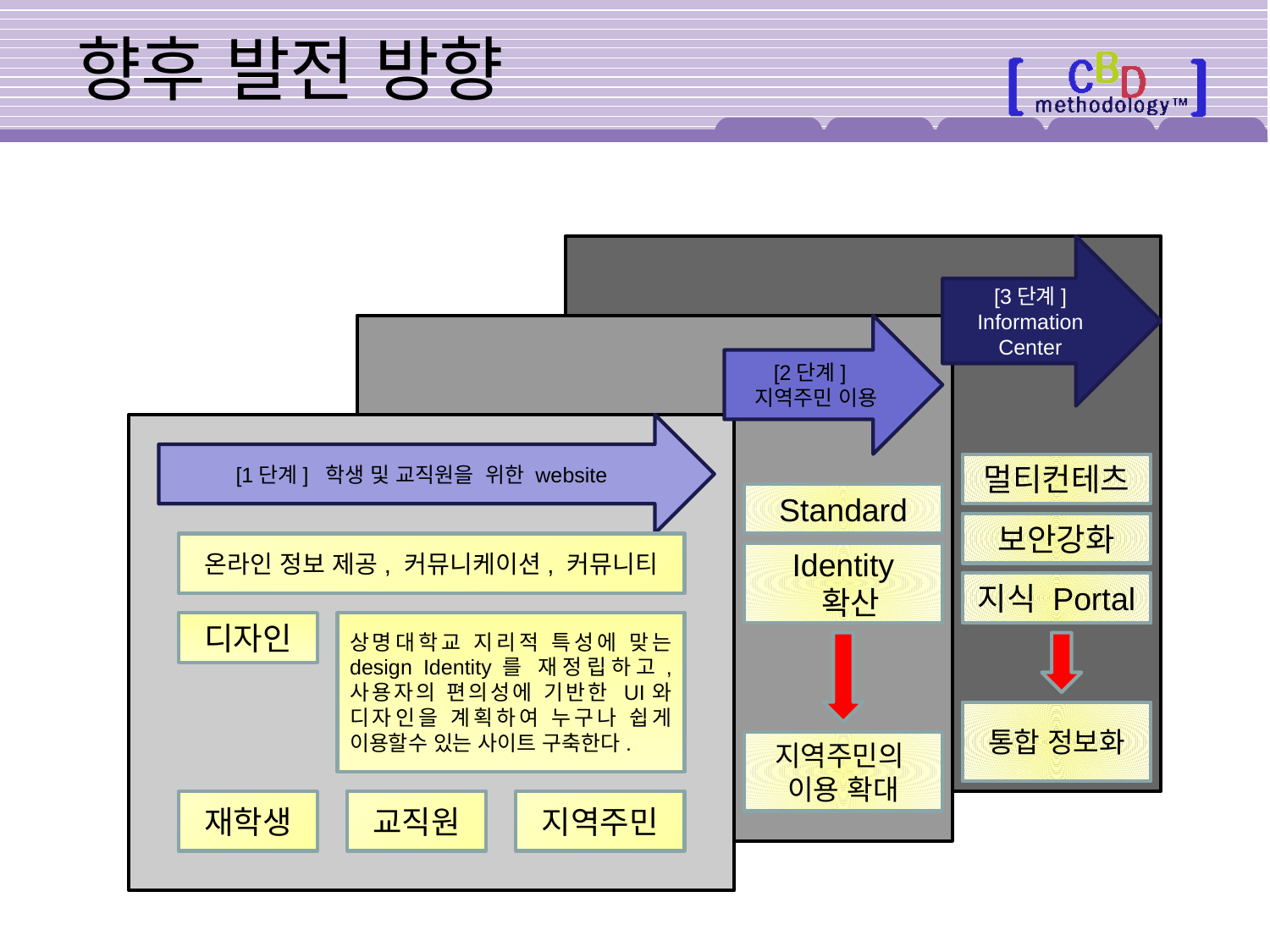

# 향후 발전 방향

[3단계]
Information Center

[2단계]
지역주민 이용

[1단계]  학생 및 교직원을  위한 website
멀티컨테츠
Standard
보안강화
온라인 정보 제공, 커뮤니케이션, 커뮤니티
Identity
 확산
지식 Portal
디자인
상명대학교 지리적 특성에 맞는 design Identity를 재정립하고, 사용자의 편의성에 기반한 UI와 디자인을 계획하여 누구나 쉽게 이용할수 있는 사이트 구축한다.

통합 정보화
지역주민의
이용 확대
재학생
교직원
지역주민